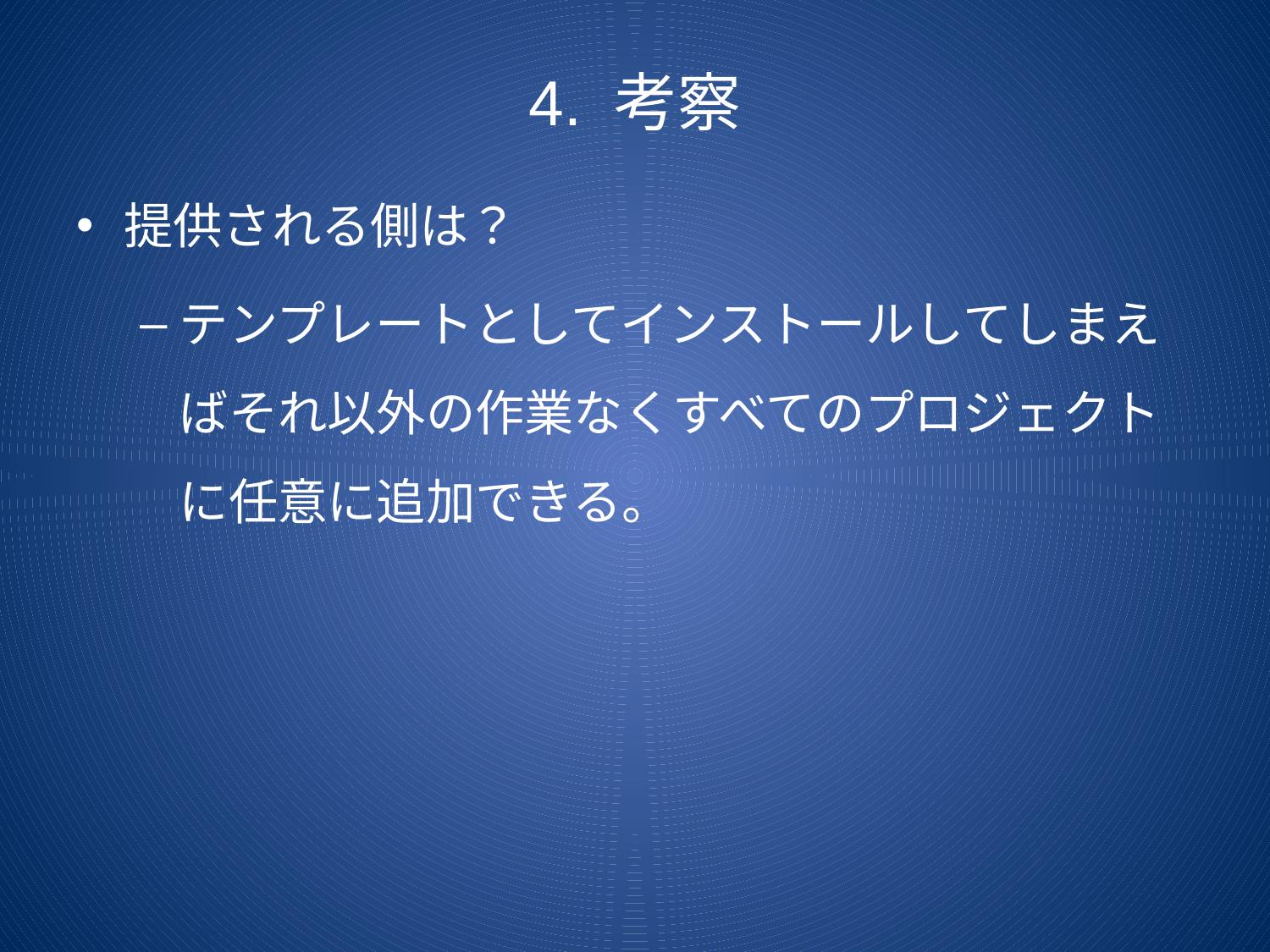

# 4. 考察
提供される側は？
テンプレートとしてインストールしてしまえばそれ以外の作業なくすべてのプロジェクトに任意に追加できる。